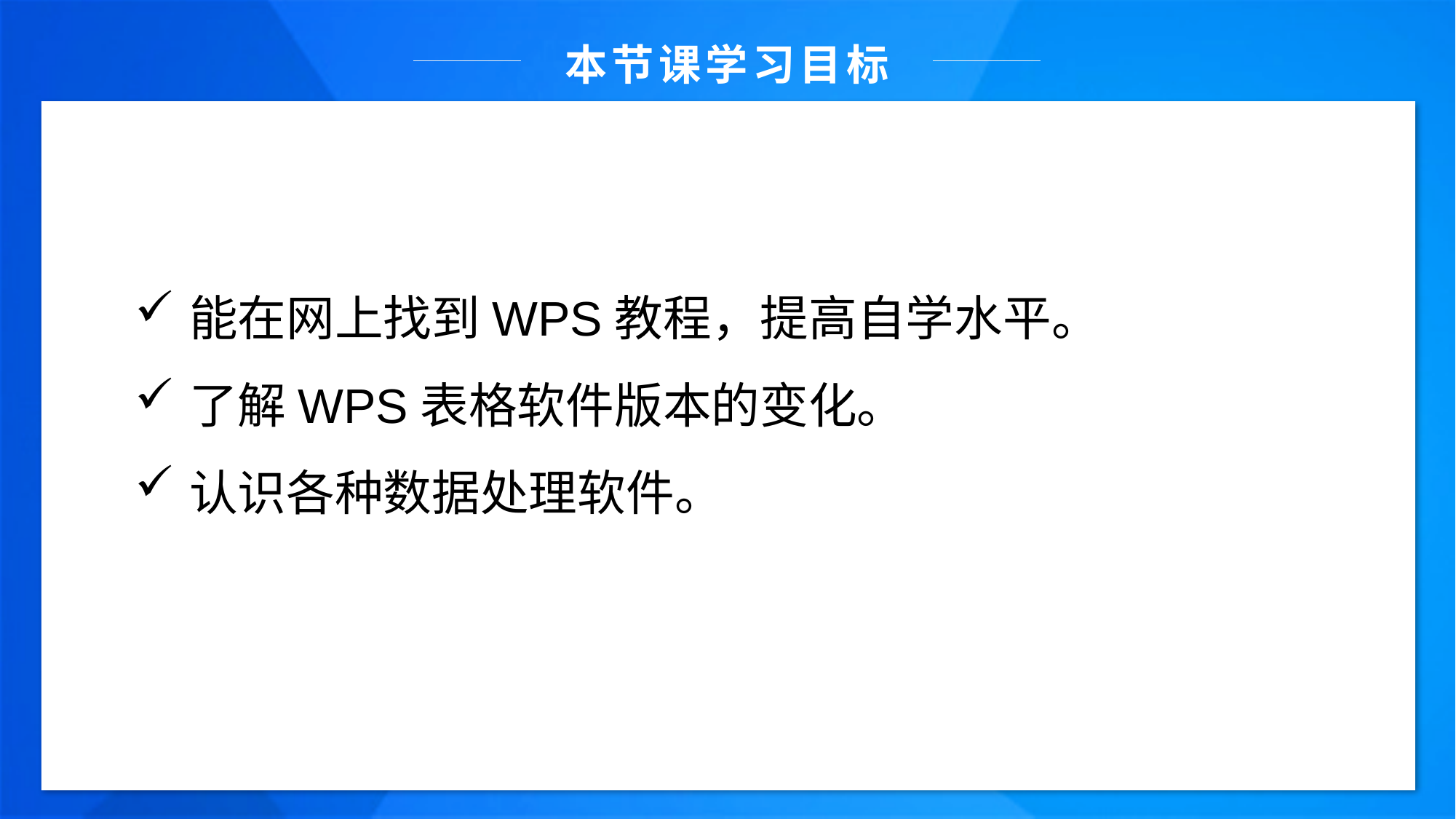

本节课学习目标
能在网上找到WPS教程，提高自学水平。
了解WPS表格软件版本的变化。
认识各种数据处理软件。